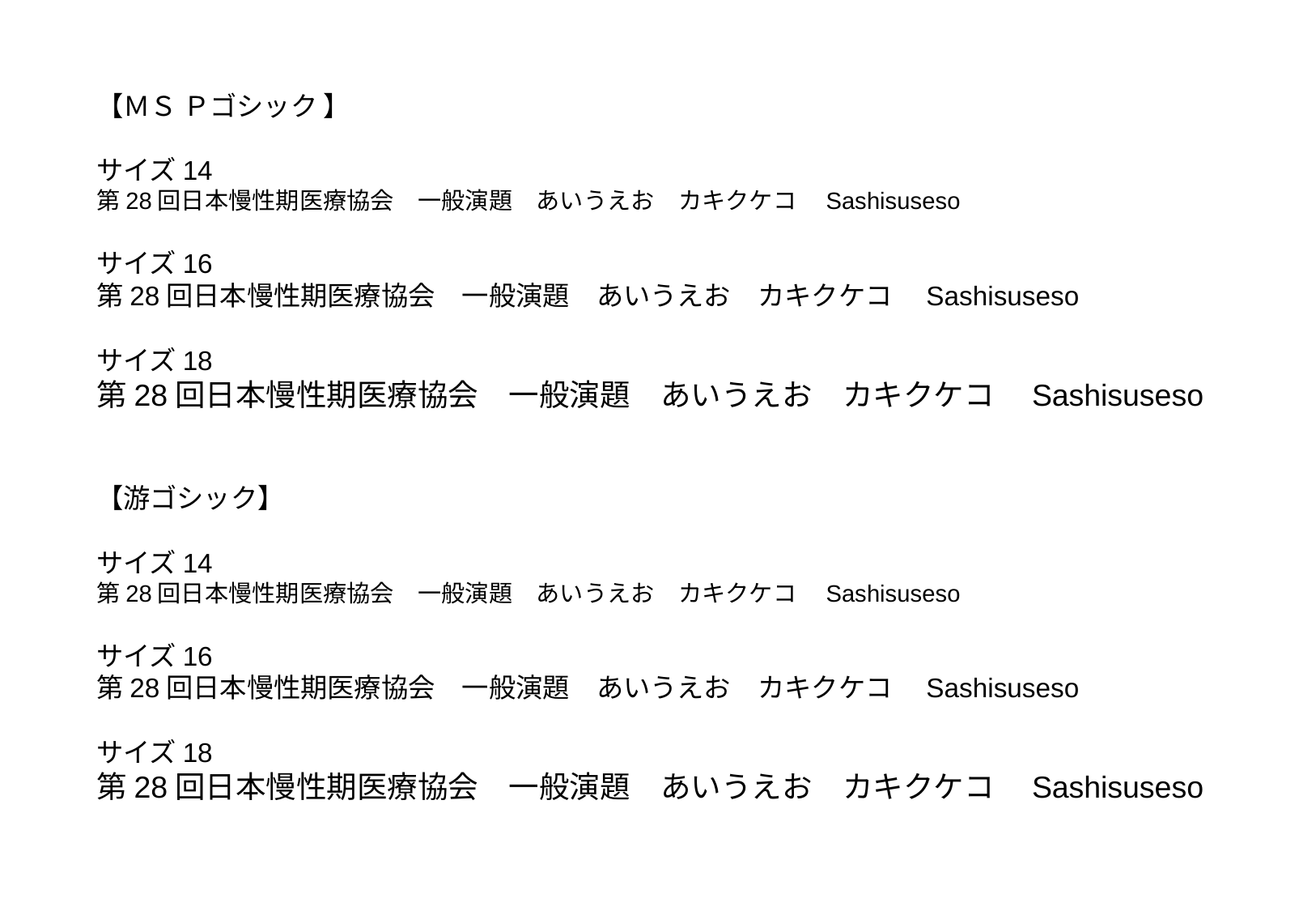

【ＭＳ Ｐゴシック 】

サイズ14
第28回日本慢性期医療協会　一般演題　あいうえお　カキクケコ　Sashisuseso

サイズ16
第28回日本慢性期医療協会　一般演題　あいうえお　カキクケコ　Sashisuseso

サイズ18
第28回日本慢性期医療協会　一般演題　あいうえお　カキクケコ　Sashisuseso

【游ゴシック】

サイズ14
第28回日本慢性期医療協会　一般演題　あいうえお　カキクケコ　Sashisuseso

サイズ16
第28回日本慢性期医療協会　一般演題　あいうえお　カキクケコ　Sashisuseso

サイズ18
第28回日本慢性期医療協会　一般演題　あいうえお　カキクケコ　Sashisuseso